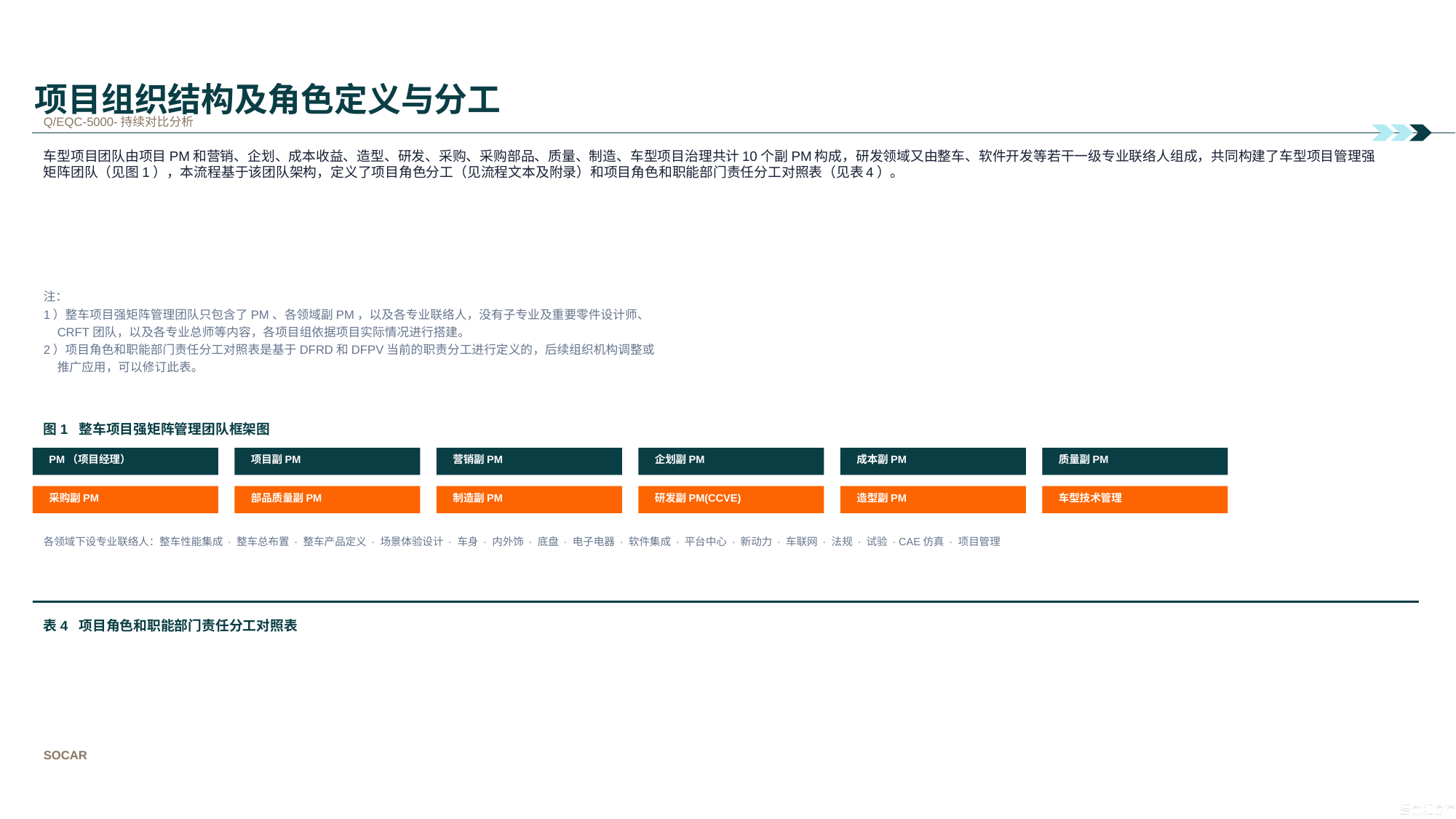

# 项目组织结构及角色定义与分工
Q/EQC-5000-持续对比分析
车型项目团队由项目PM和营销、企划、成本收益、造型、研发、采购、采购部品、质量、制造、车型项目治理共计10个副PM构成，研发领域又由整车、软件开发等若干一级专业联络人组成，共同构建了车型项目管理强矩阵团队（见图1），本流程基于该团队架构，定义了项目角色分工（见流程文本及附录）和项目角色和职能部门责任分工对照表（见表4）。
注：
1）整车项目强矩阵管理团队只包含了PM、各领域副PM，以及各专业联络人，没有子专业及重要零件设计师、
    CRFT团队，以及各专业总师等内容，各项目组依据项目实际情况进行搭建。
2）项目角色和职能部门责任分工对照表是基于DFRD和DFPV当前的职责分工进行定义的，后续组织机构调整或
    推广应用，可以修订此表。
图1  整车项目强矩阵管理团队框架图

PM（项目经理）

项目副PM

营销副PM

企划副PM

成本副PM

质量副PM

采购副PM

部品质量副PM

制造副PM

研发副PM(CCVE)

造型副PM

车型技术管理
各领域下设专业联络人：整车性能集成 · 整车总布置 · 整车产品定义 · 场景体验设计 · 车身 · 内外饰 · 底盘 · 电子电器 · 软件集成 · 平台中心 · 新动力 · 车联网 · 法规 · 试验 · CAE仿真 · 项目管理

表4  项目角色和职能部门责任分工对照表
SOCAR